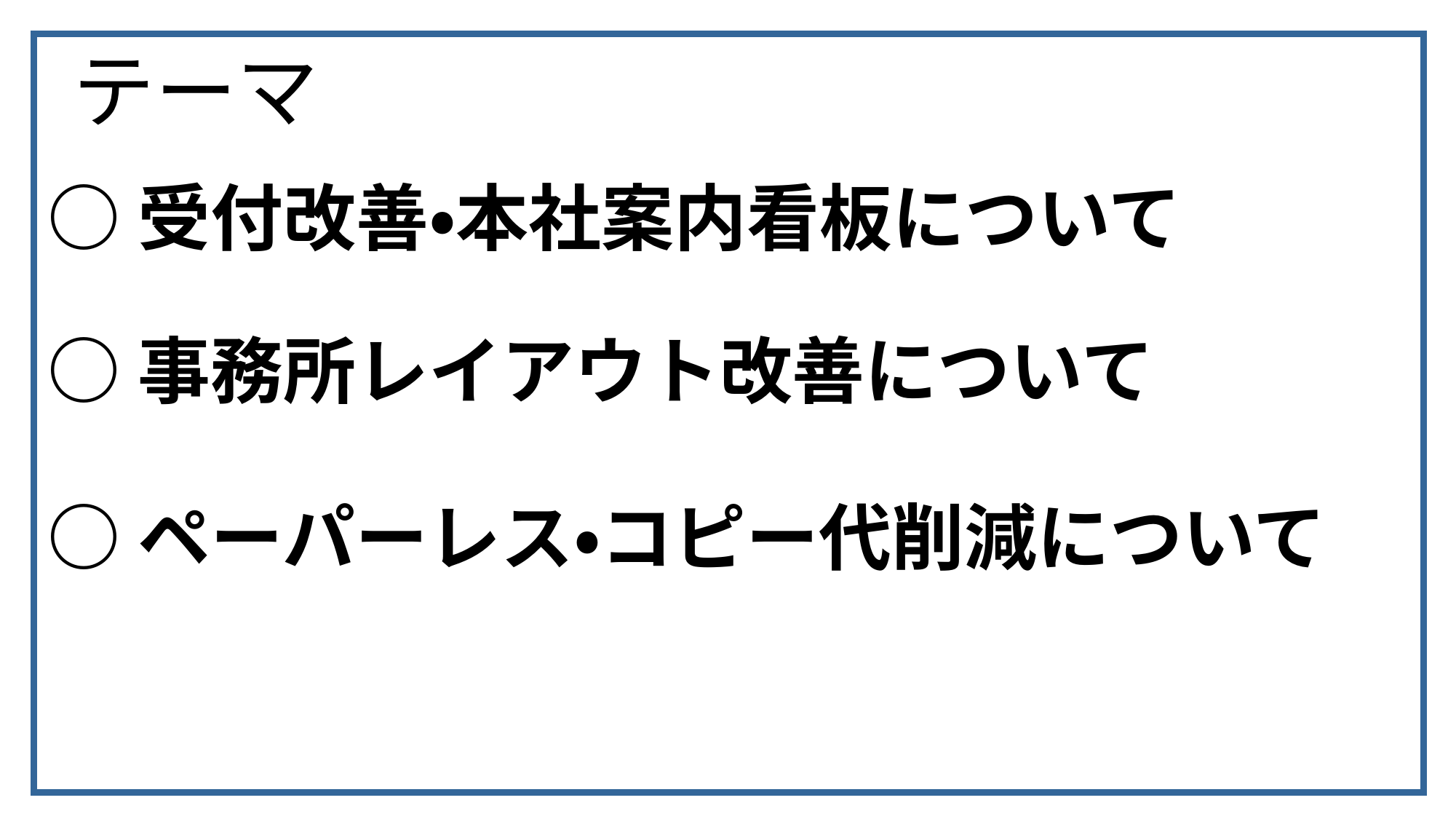

テーマ
○受付改善・本社案内看板について

○事務所レイアウト改善について

○ペーパーレス・コピー代削減について